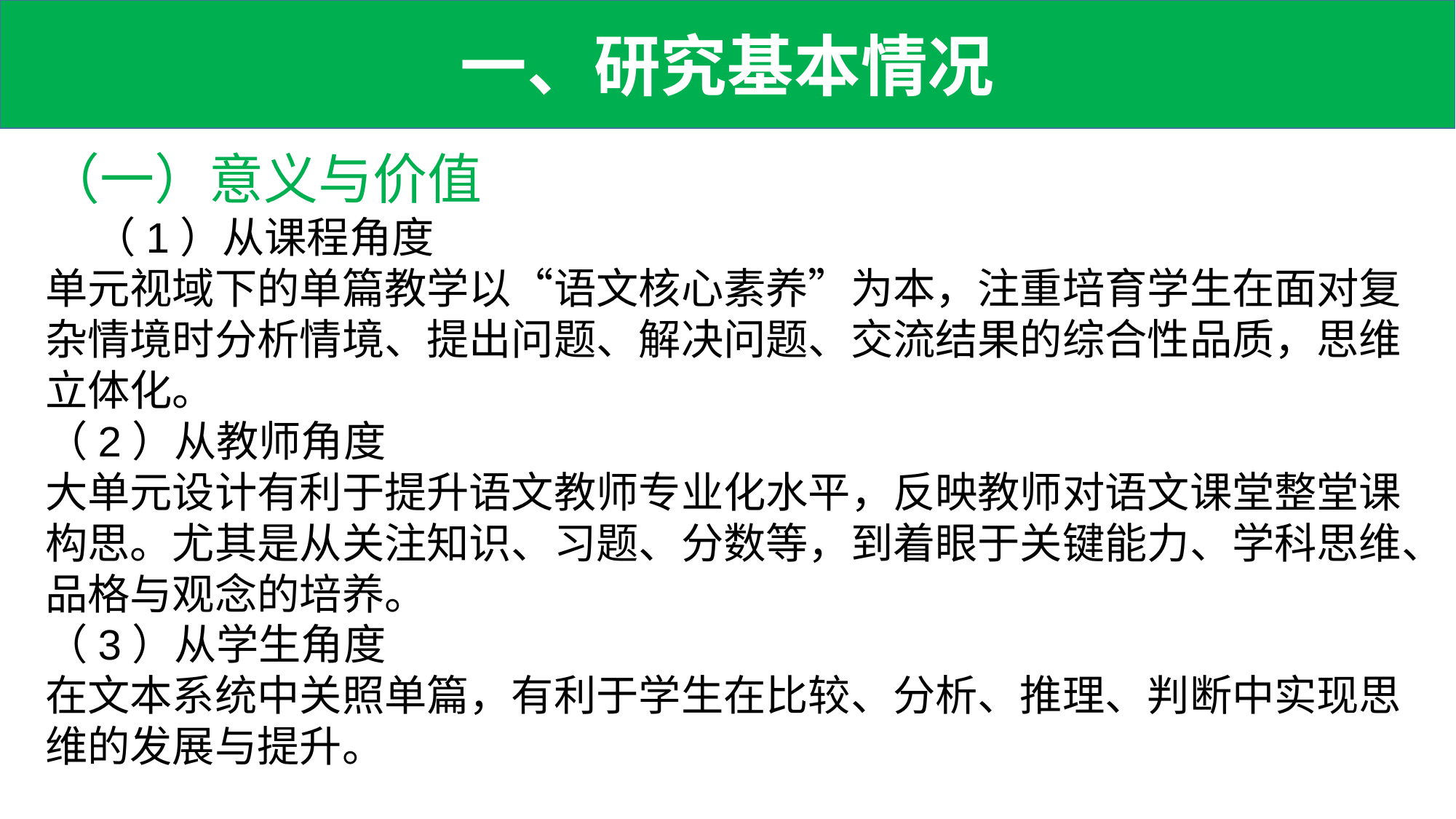

一、研究基本情况
（一）意义与价值
    （1）从课程角度
单元视域下的单篇教学以“语文核心素养”为本，注重培育学生在面对复杂情境时分析情境、提出问题、解决问题、交流结果的综合性品质，思维立体化。
（2）从教师角度
大单元设计有利于提升语文教师专业化水平，反映教师对语文课堂整堂课构思。尤其是从关注知识、习题、分数等，到着眼于关键能力、学科思维、品格与观念的培养。
（3）从学生角度
在文本系统中关照单篇，有利于学生在比较、分析、推理、判断中实现思维的发展与提升。